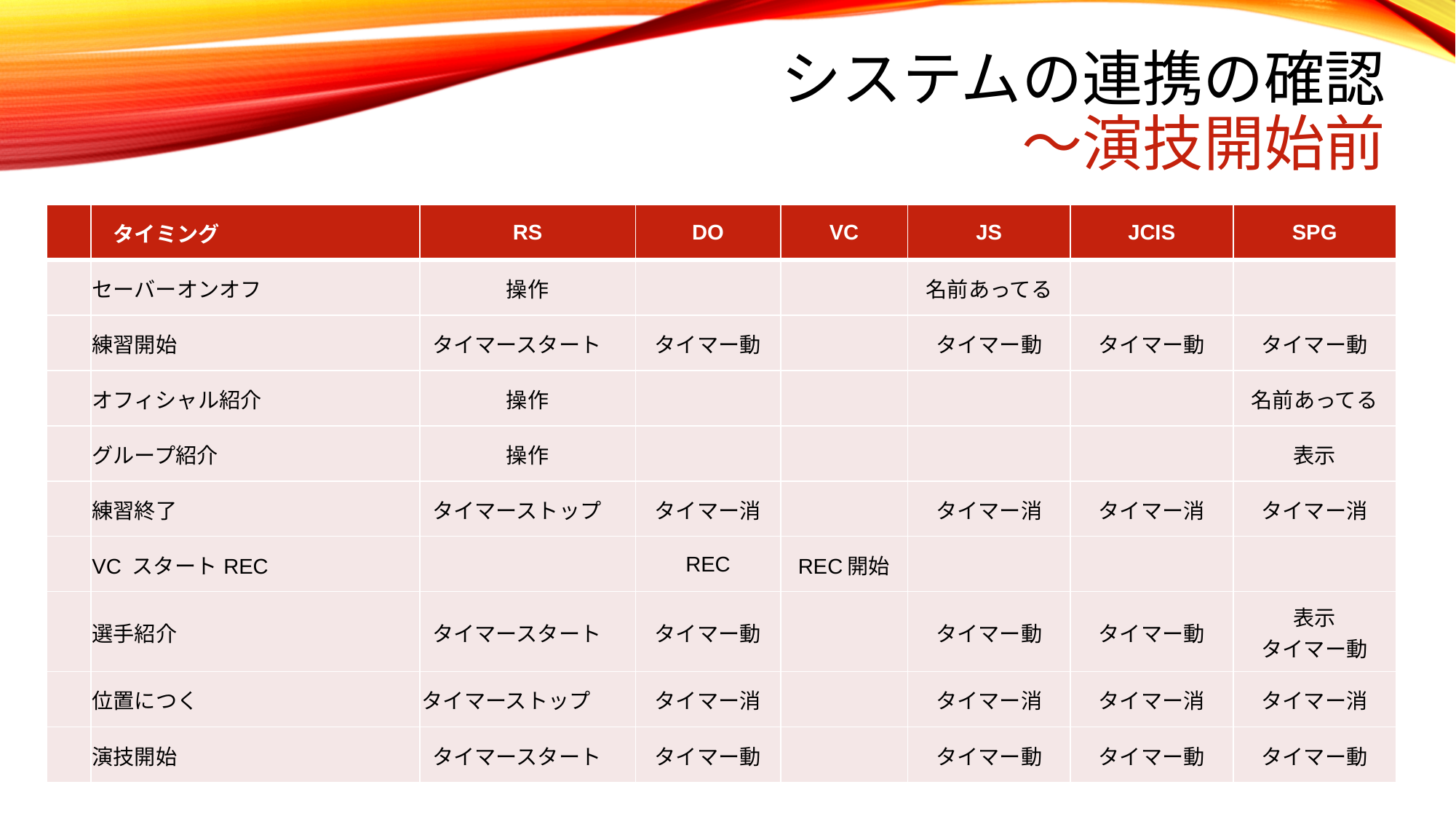

# システムの連携の確認 ～演技開始前
|  | タイミング | RS | DO | VC | JS | JCIS | SPG |
| --- | --- | --- | --- | --- | --- | --- | --- |
|  | セーバーオンオフ | 操作 |  |  | 名前あってる |  |  |
|  | 練習開始 | タイマースタート | タイマー動 |  | タイマー動 | タイマー動 | タイマー動 |
|  | オフィシャル紹介 | 操作 |  |  |  |  | 名前あってる |
|  | グループ紹介 | 操作 |  |  |  |  | 表示 |
|  | 練習終了 | タイマーストップ | タイマー消 |  | タイマー消 | タイマー消 | タイマー消 |
|  | VC スタートREC |  | REC | REC開始 |  |  |  |
|  | 選手紹介 | タイマースタート | タイマー動 |  | タイマー動 | タイマー動 | 表示 タイマー動 |
|  | 位置につく | タイマーストップ | タイマー消 |  | タイマー消 | タイマー消 | タイマー消 |
|  | 演技開始 | タイマースタート | タイマー動 |  | タイマー動 | タイマー動 | タイマー動 |